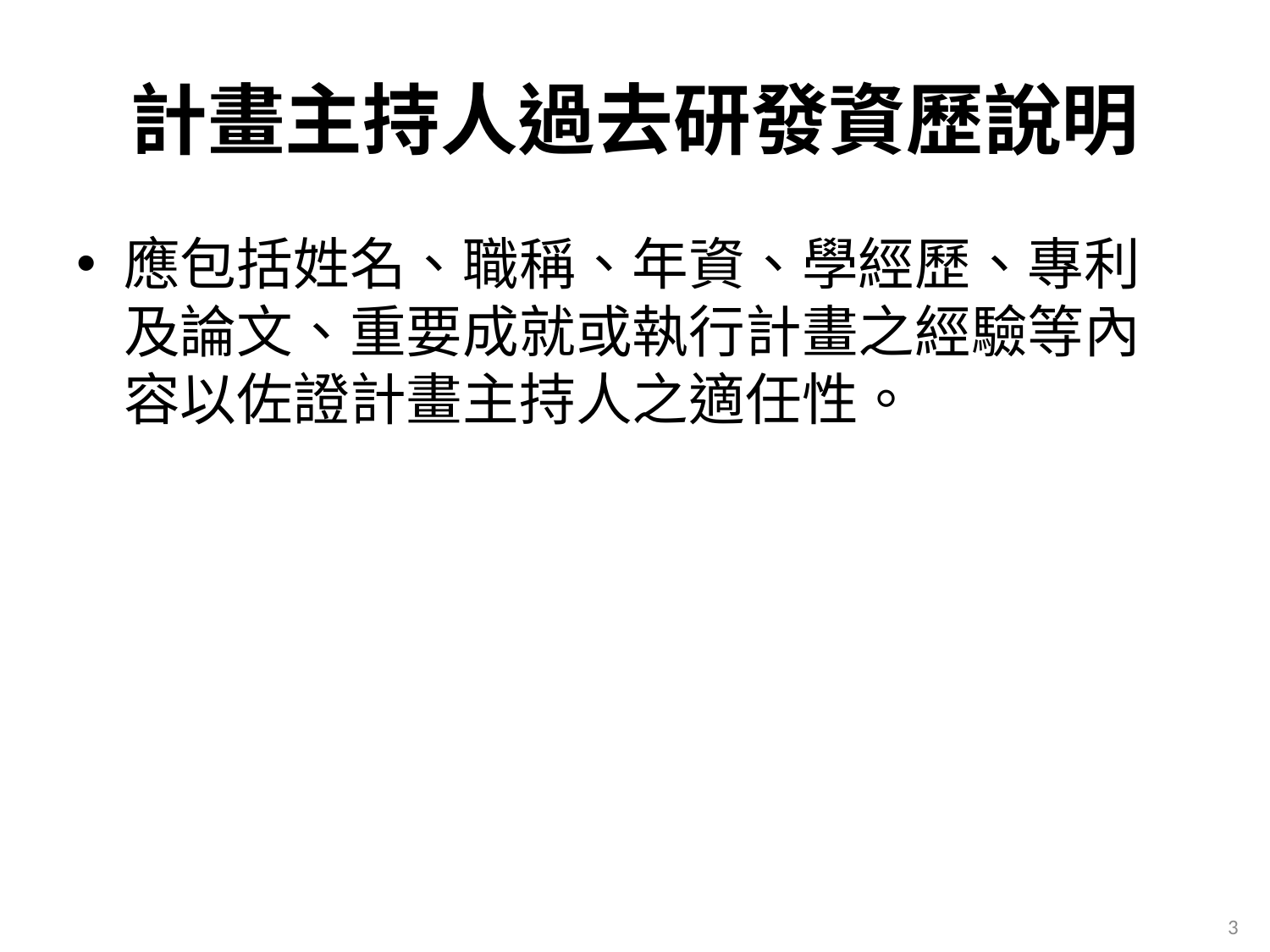

# 計畫主持人過去研發資歷說明
應包括姓名、職稱、年資、學經歷、專利及論文、重要成就或執行計畫之經驗等內容以佐證計畫主持人之適任性。
3